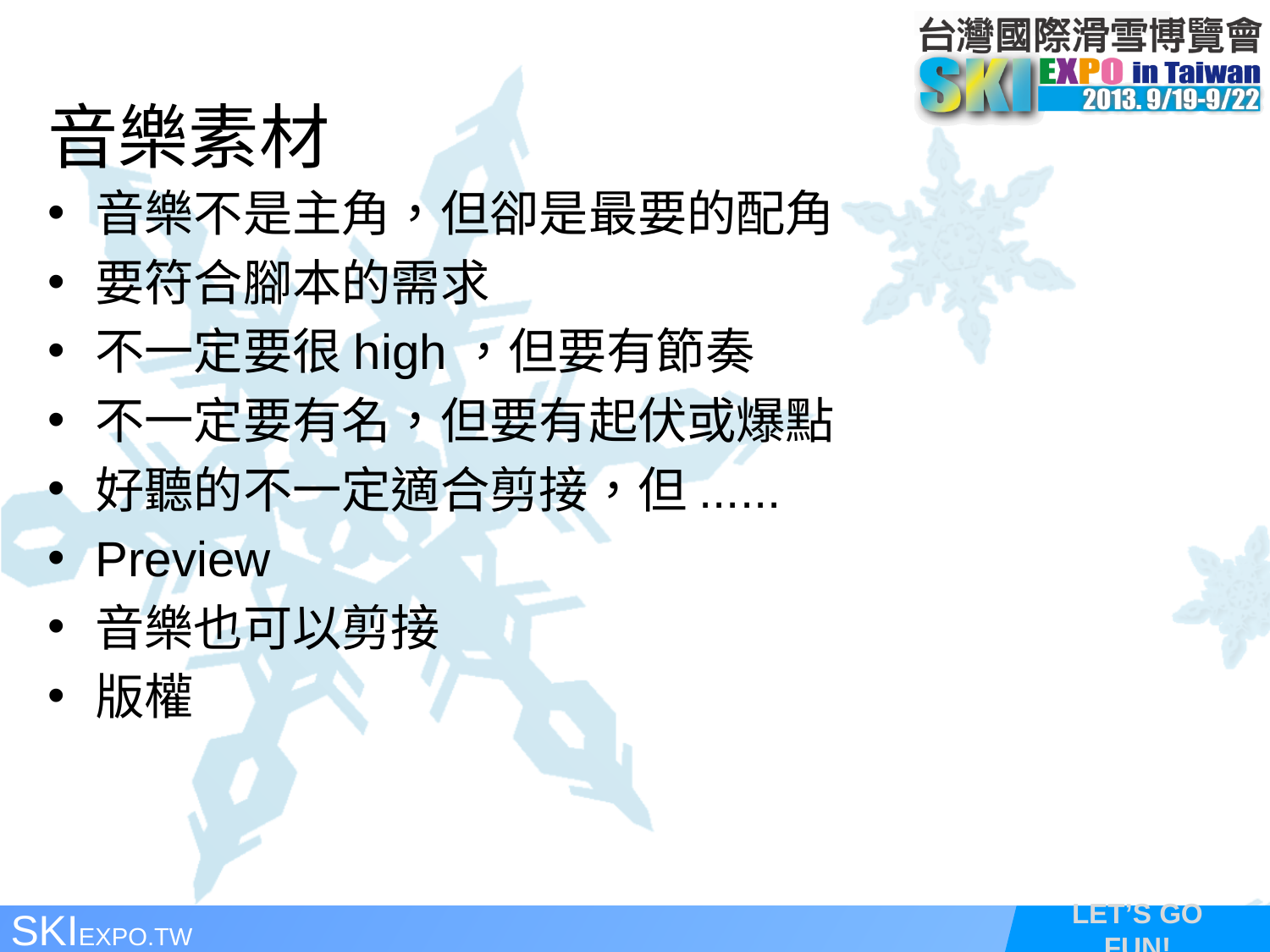

# 音樂素材
音樂不是主角，但卻是最要的配角
要符合腳本的需求
不一定要很high，但要有節奏
不一定要有名，但要有起伏或爆點
好聽的不一定適合剪接，但......
Preview
音樂也可以剪接
版權